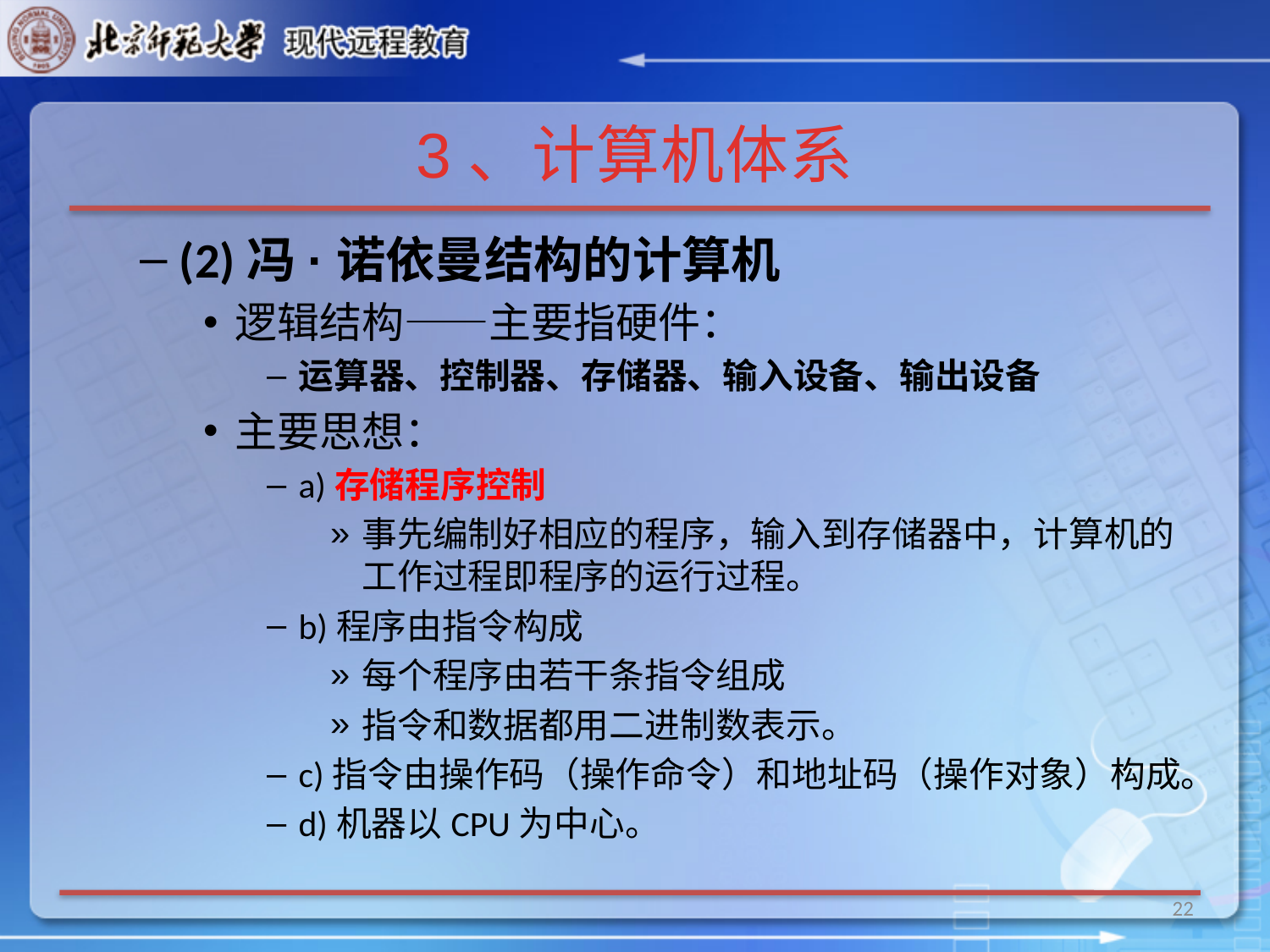

# 3、计算机体系
(2)冯·诺依曼结构的计算机
逻辑结构——主要指硬件：
运算器、控制器、存储器、输入设备、输出设备
主要思想：
a)存储程序控制
事先编制好相应的程序，输入到存储器中，计算机的工作过程即程序的运行过程。
b)程序由指令构成
每个程序由若干条指令组成
指令和数据都用二进制数表示。
c)指令由操作码（操作命令）和地址码（操作对象）构成。
d)机器以CPU为中心。

22